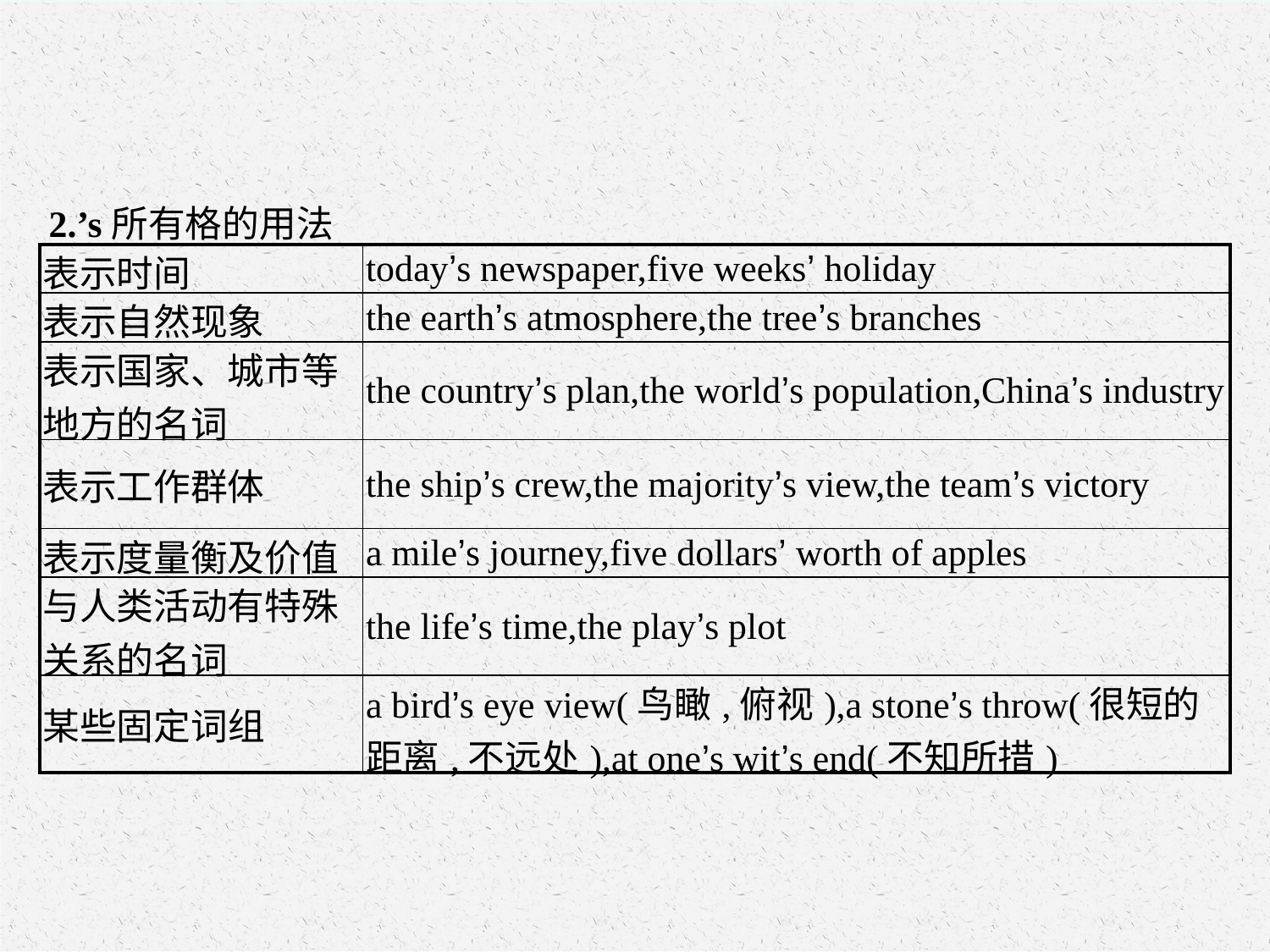

2.’s所有格的用法
| 表示时间 | today’s newspaper,five weeks’ holiday |
| --- | --- |
| 表示自然现象 | the earth’s atmosphere,the tree’s branches |
| 表示国家、城市等地方的名词 | the country’s plan,the world’s population,China’s industry |
| 表示工作群体 | the ship’s crew,the majority’s view,the team’s victory |
| 表示度量衡及价值 | a mile’s journey,five dollars’ worth of apples |
| 与人类活动有特殊关系的名词 | the life’s time,the play’s plot |
| 某些固定词组 | a bird’s eye view(鸟瞰,俯视),a stone’s throw(很短的距离,不远处),at one’s wit’s end(不知所措) |